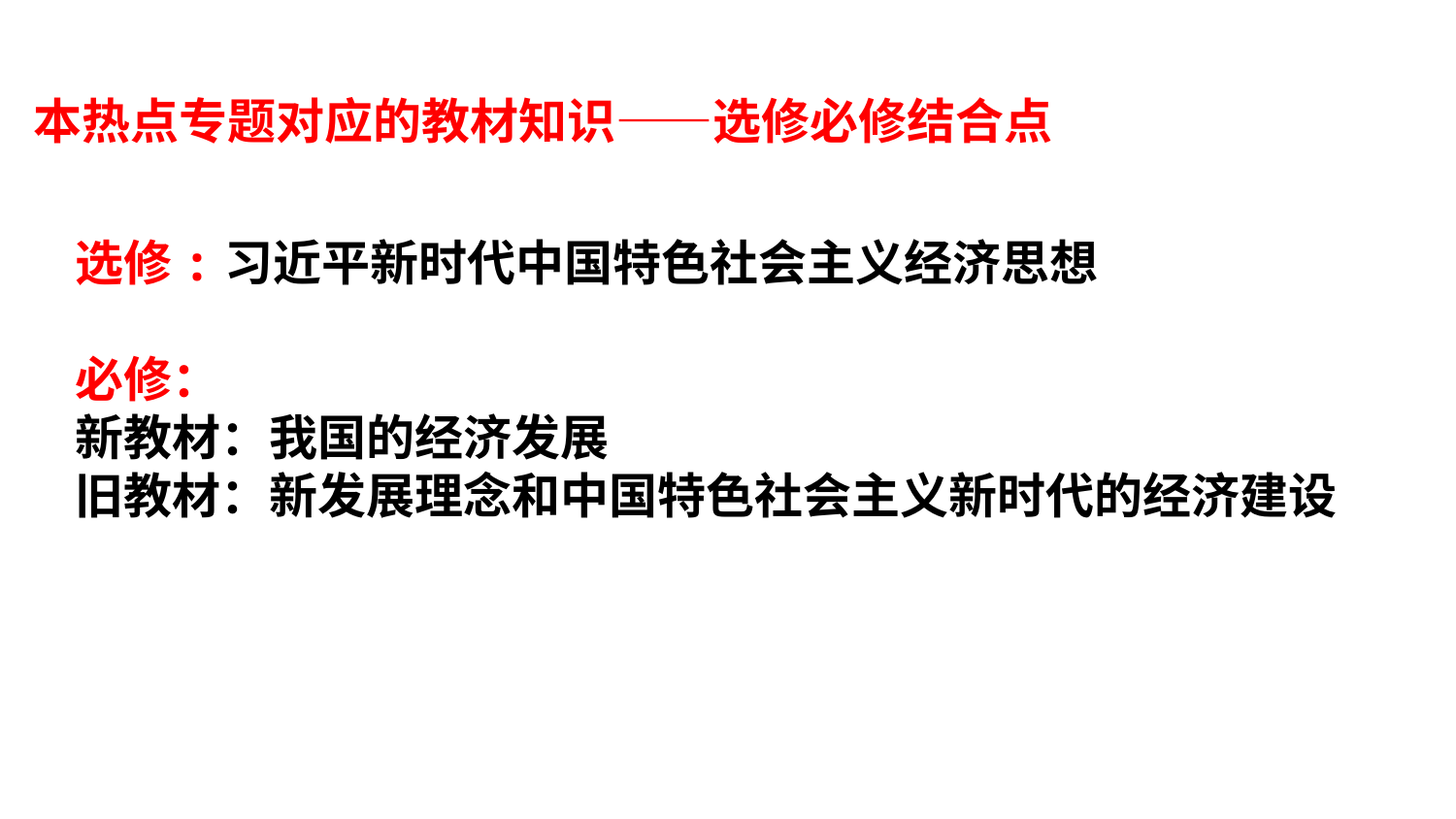

本热点专题对应的教材知识——选修必修结合点
选修:习近平新时代中国特色社会主义经济思想

必修：
新教材：我国的经济发展
旧教材：新发展理念和中国特色社会主义新时代的经济建设